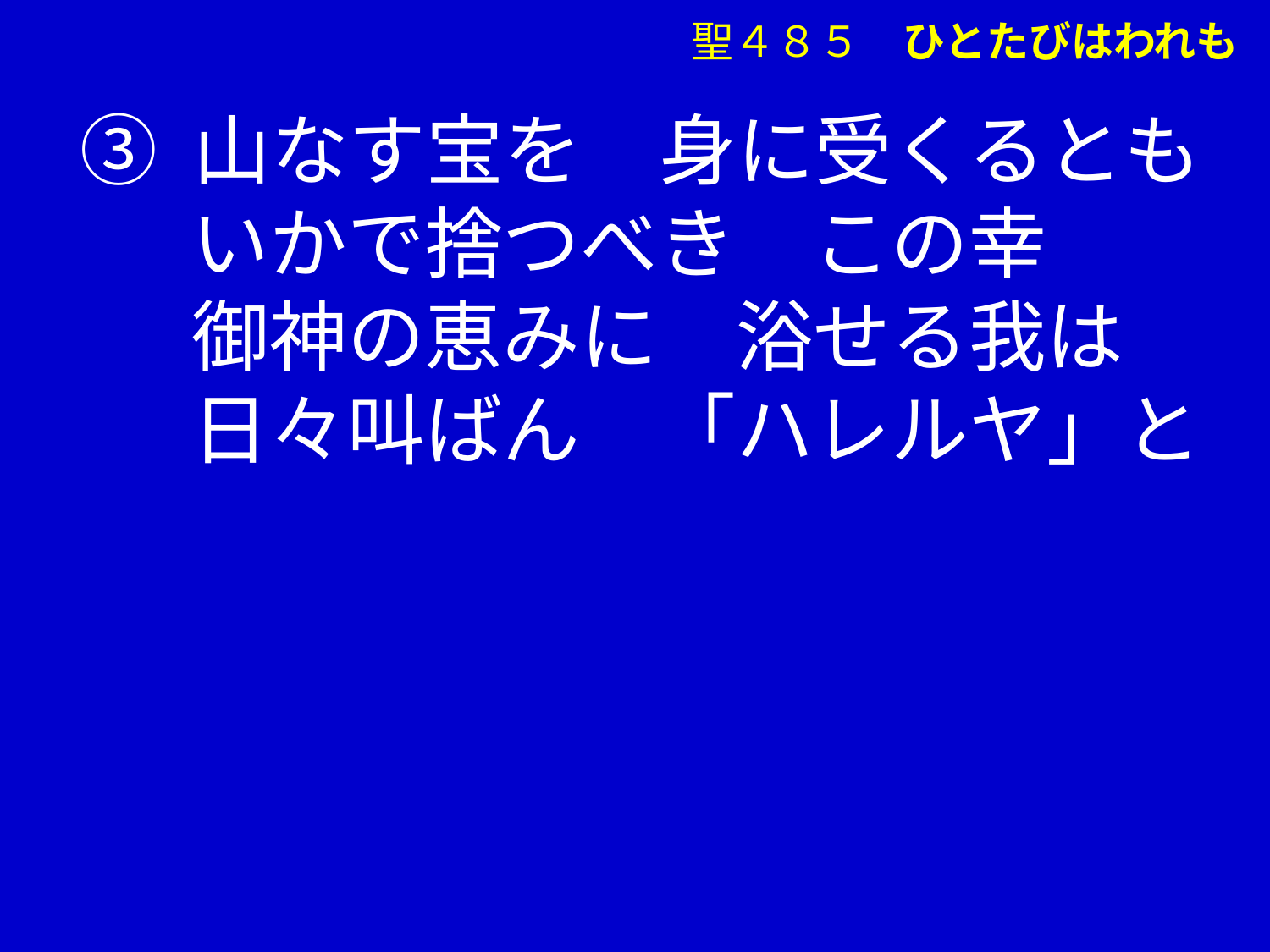

③ 山なす宝を　身に受くるとも
　  いかで捨つべき　この幸
　  御神の恵みに　浴せる我は
　  日々叫ばん　「ハレルヤ」と
聖４８５　ひとたびはわれも